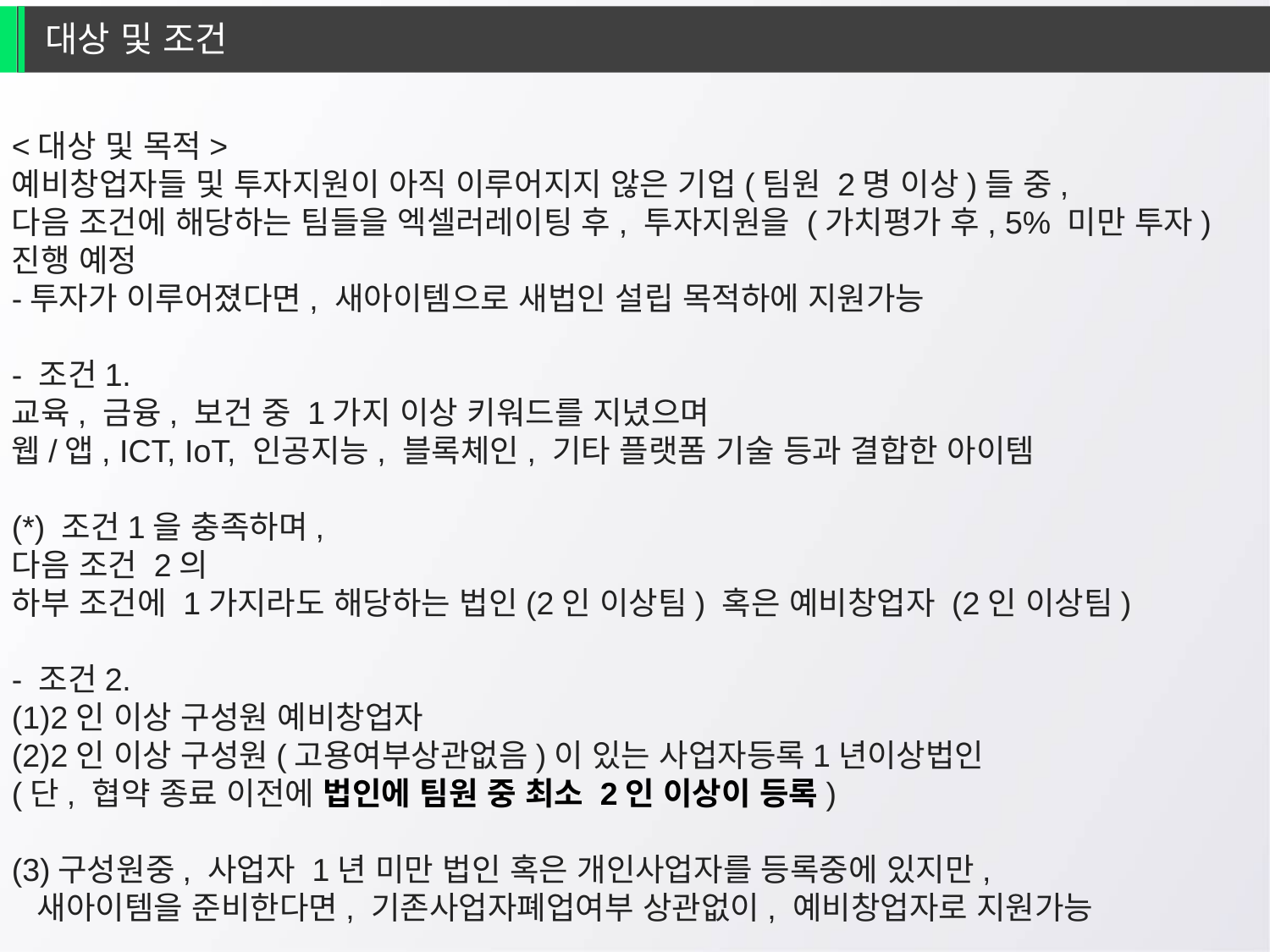

<대상 및 목적>
예비창업자들 및 투자지원이 아직 이루어지지 않은 기업(팀원 2명 이상)들 중,
다음 조건에 해당하는 팀들을 엑셀러레이팅 후, 투자지원을 (가치평가 후, 5% 미만 투자) 진행 예정
-투자가 이루어졌다면, 새아이템으로 새법인 설립 목적하에 지원가능
- 조건1.
교육, 금융, 보건 중 1가지 이상 키워드를 지녔으며
웹/앱, ICT, IoT, 인공지능, 블록체인, 기타 플랫폼 기술 등과 결합한 아이템
(*) 조건1을 충족하며,
다음 조건 2의
하부 조건에 1가지라도 해당하는 법인(2인 이상팀) 혹은 예비창업자 (2인 이상팀)

- 조건2.
(1)2인 이상 구성원 예비창업자
(2)2인 이상 구성원(고용여부상관없음)이 있는 사업자등록1년이상법인
(단, 협약 종료 이전에 법인에 팀원 중 최소 2인 이상이 등록)

(3)구성원중, 사업자 1년 미만 법인 혹은 개인사업자를 등록중에 있지만,
  새아이템을 준비한다면, 기존사업자폐업여부 상관없이, 예비창업자로 지원가능

대상 및 조건